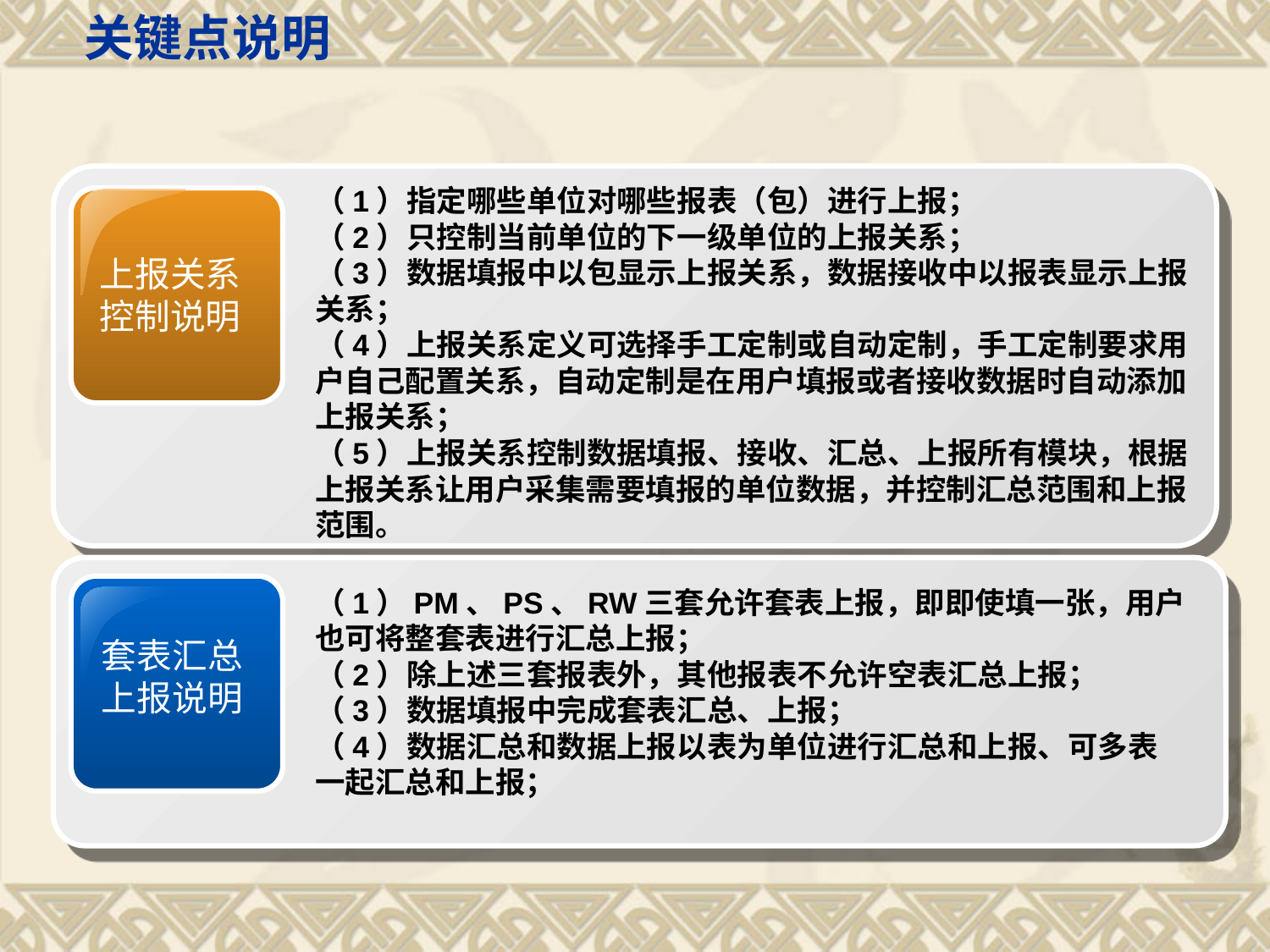

关键点说明

（1）指定哪些单位对哪些报表（包）进行上报；
（2）只控制当前单位的下一级单位的上报关系；
（3）数据填报中以包显示上报关系，数据接收中以报表显示上报关系；
（4）上报关系定义可选择手工定制或自动定制，手工定制要求用户自己配置关系，自动定制是在用户填报或者接收数据时自动添加上报关系；
（5）上报关系控制数据填报、接收、汇总、上报所有模块，根据上报关系让用户采集需要填报的单位数据，并控制汇总范围和上报范围。

上报关系
控制说明

（1）PM、PS、RW三套允许套表上报，即即使填一张，用户也可将整套表进行汇总上报；
（2）除上述三套报表外，其他报表不允许空表汇总上报；
（3）数据填报中完成套表汇总、上报；
（4）数据汇总和数据上报以表为单位进行汇总和上报、可多表一起汇总和上报；

套表汇总
上报说明